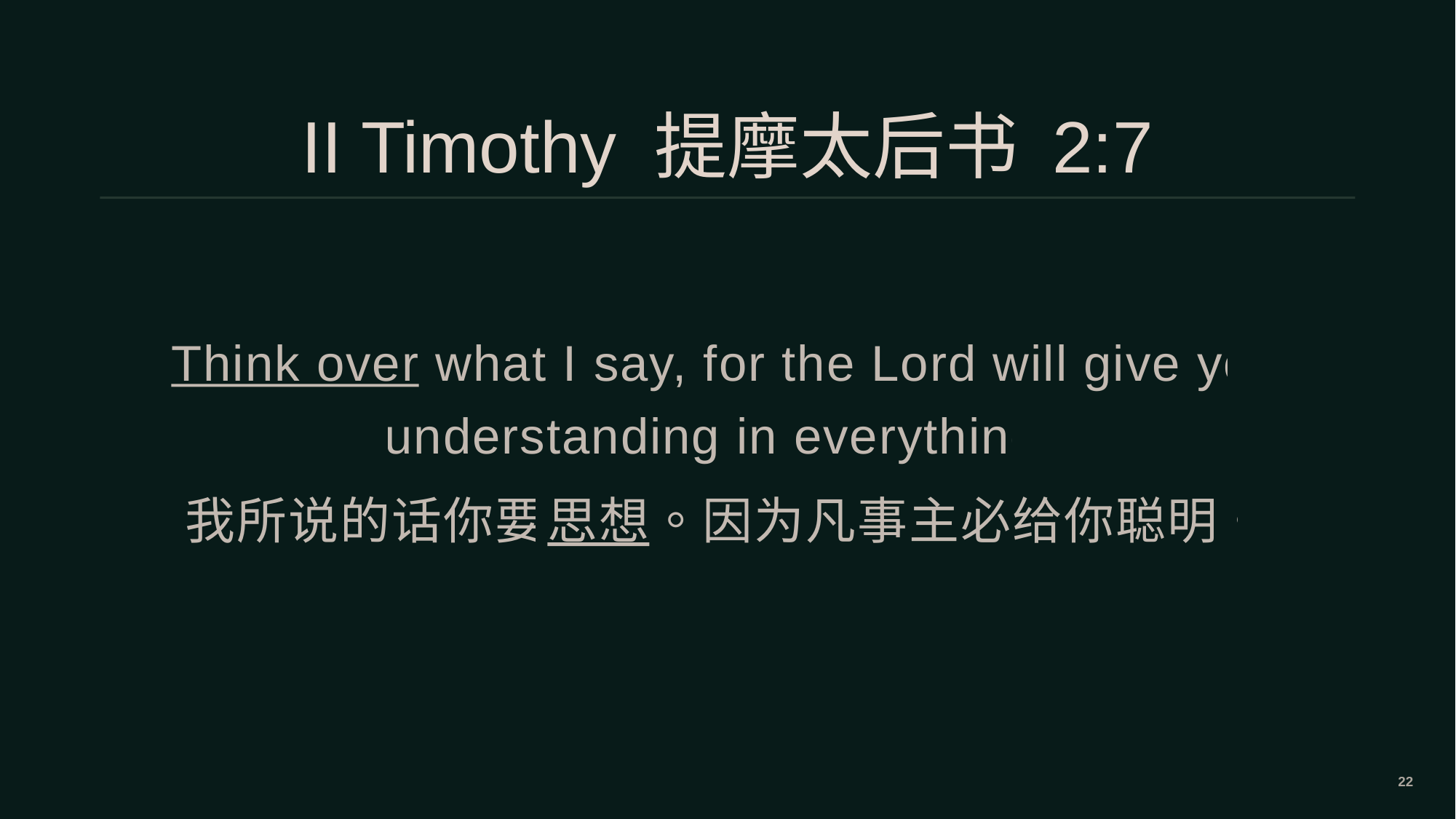

II Timothy 提摩太后书 2:7
Think over what I say, for the Lord will give you understanding in everything.
我所说的话你要思想。因为凡事主必给你聪明。
22